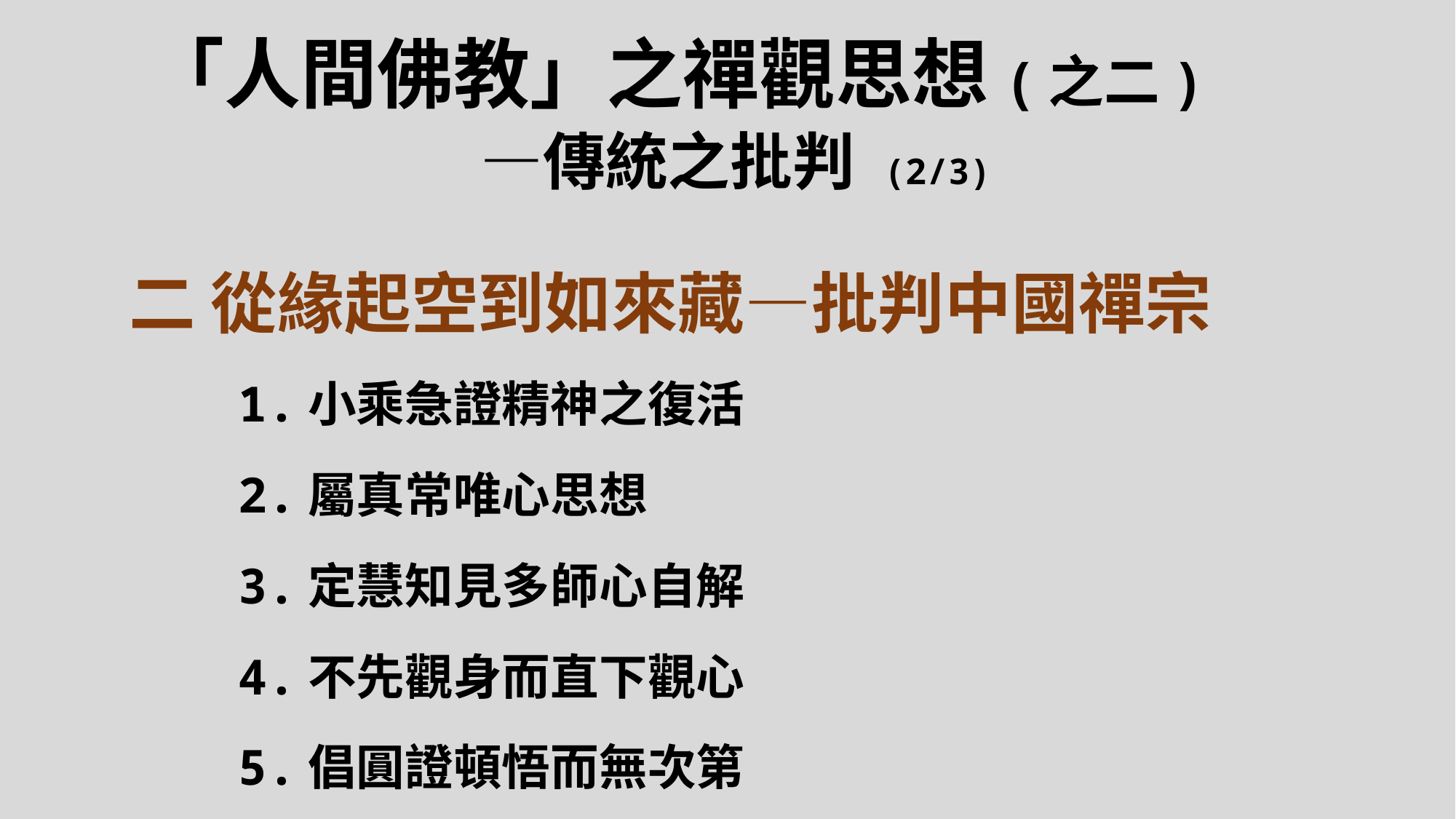

「人間佛教」之禪觀思想(之二)
　　　      —傳統之批判 (2/3)
二 從緣起空到如來藏—批判中國禪宗
　　1.小乘急證精神之復活
　　2.屬真常唯心思想
　　3.定慧知見多師心自解
　　4.不先觀身而直下觀心
　　5.倡圓證頓悟而無次第